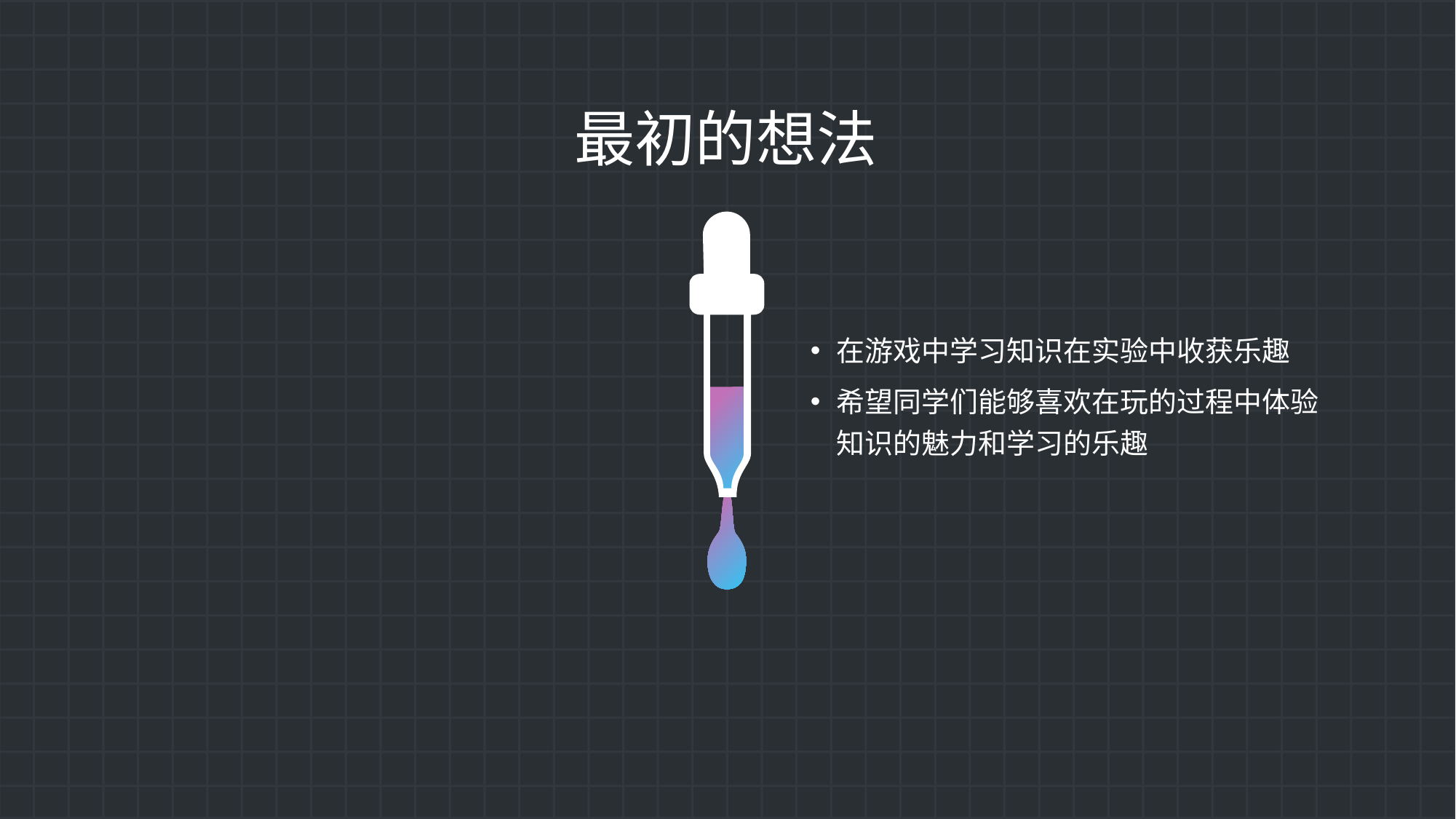

最初的想法

在游戏中学习知识在实验中收获乐趣
希望同学们能够喜欢在玩的过程中体验知识的魅力和学习的乐趣